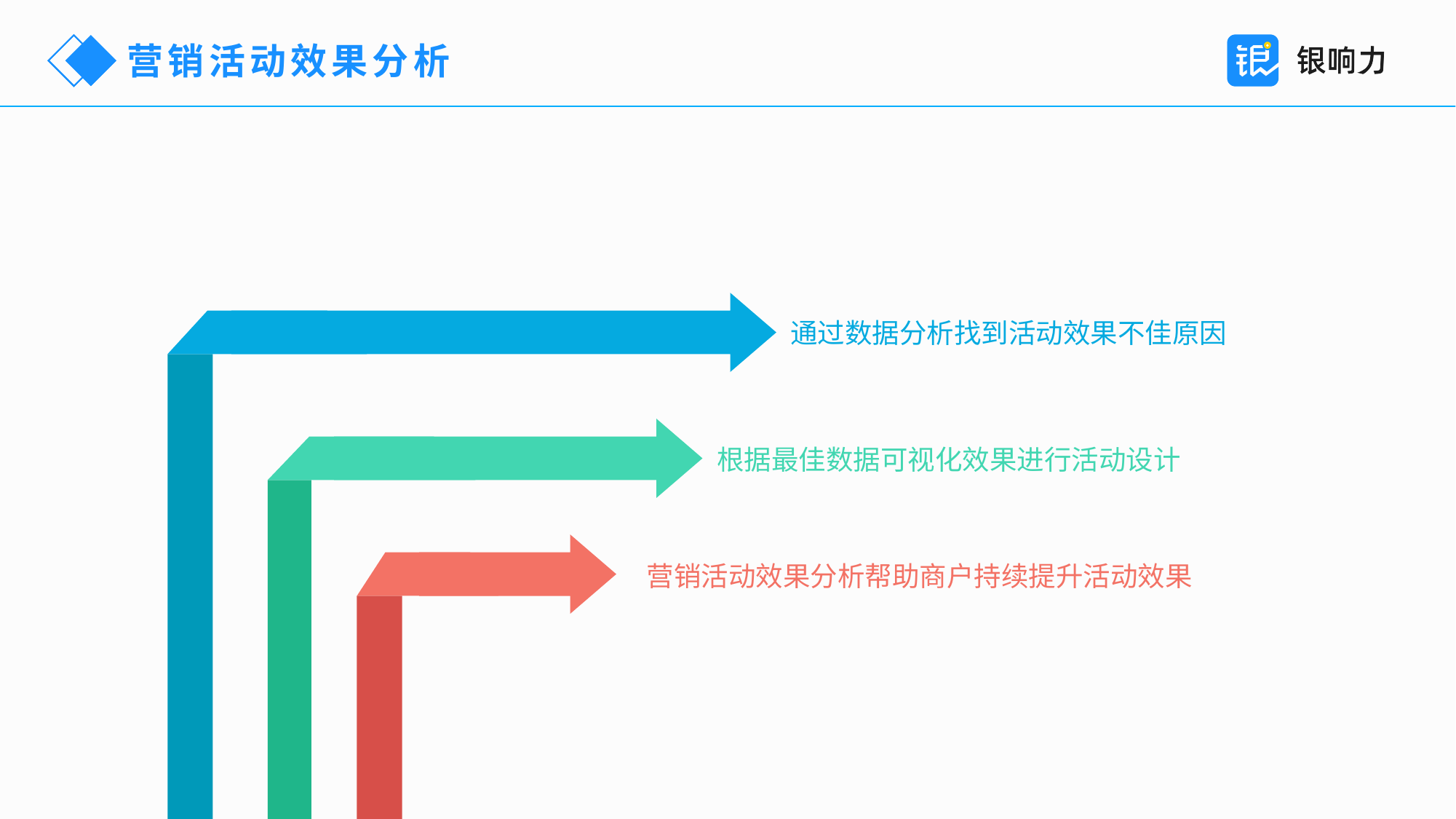

营销活动效果分析

通过数据分析找到活动效果不佳原因

根据最佳数据可视化效果进行活动设计

营销活动效果分析帮助商户持续提升活动效果